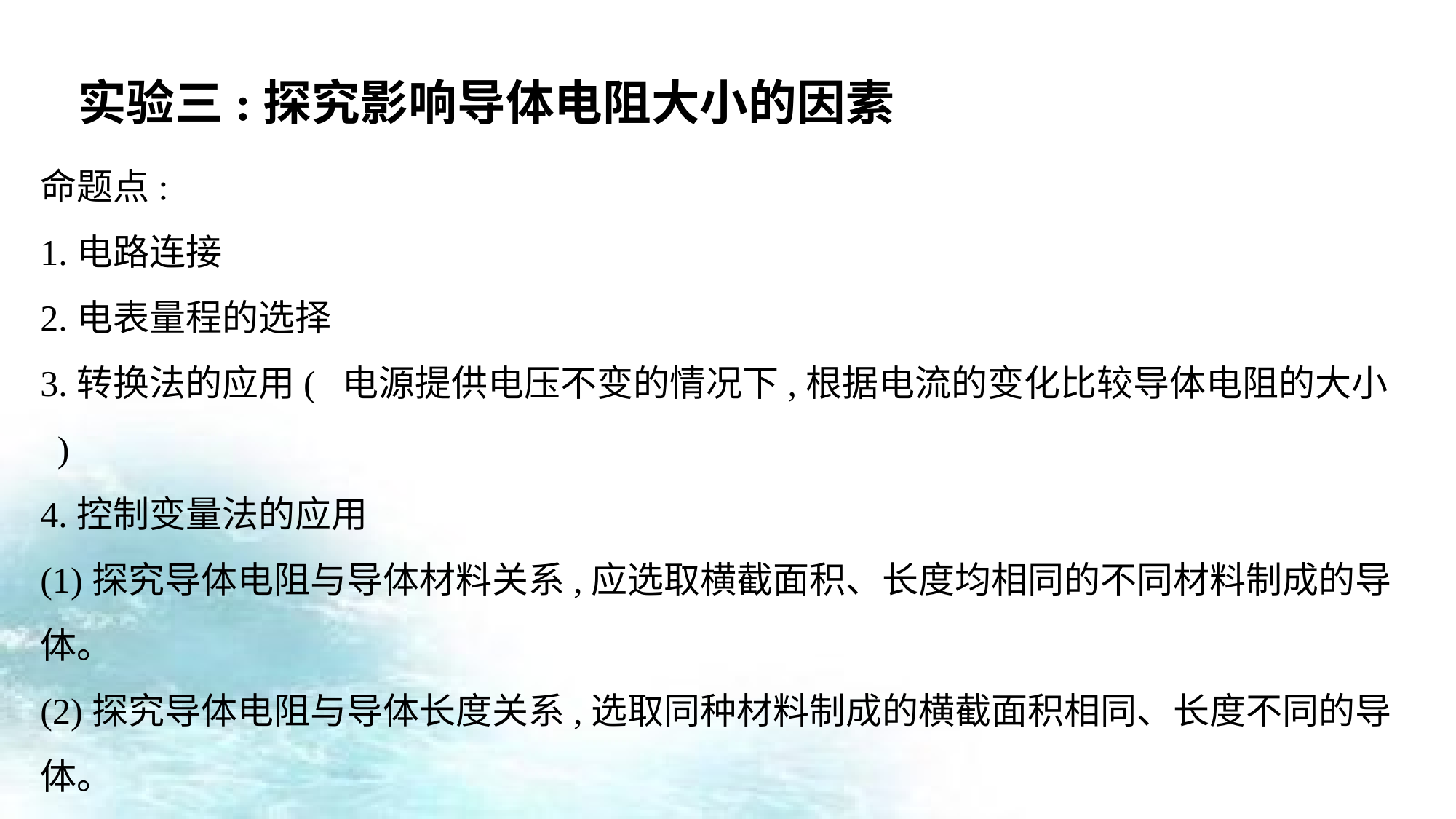

实验三:探究影响导体电阻大小的因素
命题点:
1.电路连接
2.电表量程的选择
3.转换法的应用(  电源提供电压不变的情况下,根据电流的变化比较导体电阻的大小  )
4.控制变量法的应用
(1)探究导体电阻与导体材料关系,应选取横截面积、长度均相同的不同材料制成的导体。
(2)探究导体电阻与导体长度关系,选取同种材料制成的横截面积相同、长度不同的导体。
(3)探究导体电阻与导体横截面积关系,选取同种材料制成长度相同、横截面积不同导体。
5.电阻与温度的关系
6.实验结论